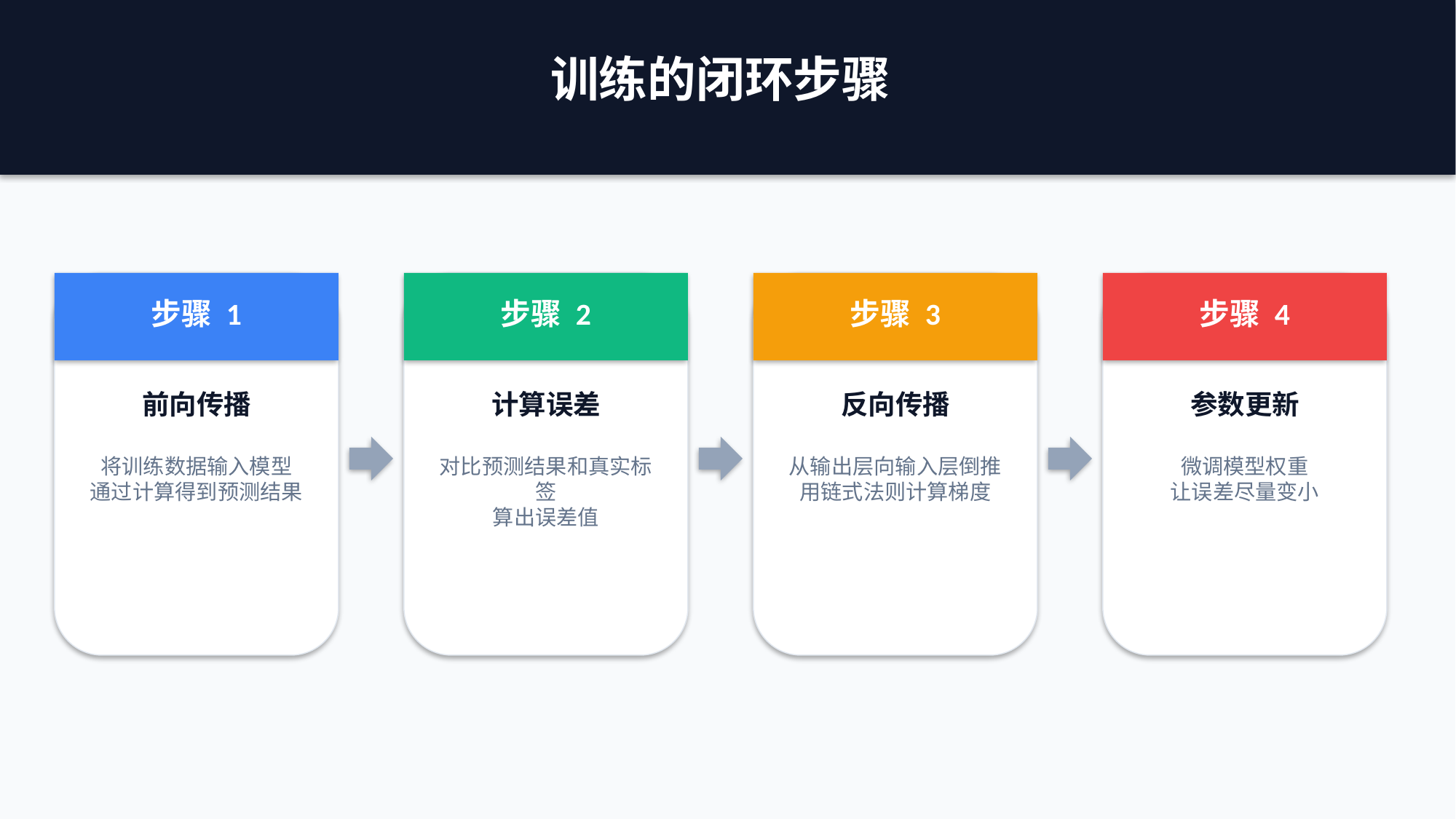

训练的闭环步骤

步骤 1
步骤 2
步骤 3
步骤 4
前向传播
计算误差
反向传播
参数更新

将训练数据输入模型
通过计算得到预测结果
对比预测结果和真实标签
算出误差值
从输出层向输入层倒推
用链式法则计算梯度
微调模型权重
让误差尽量变小